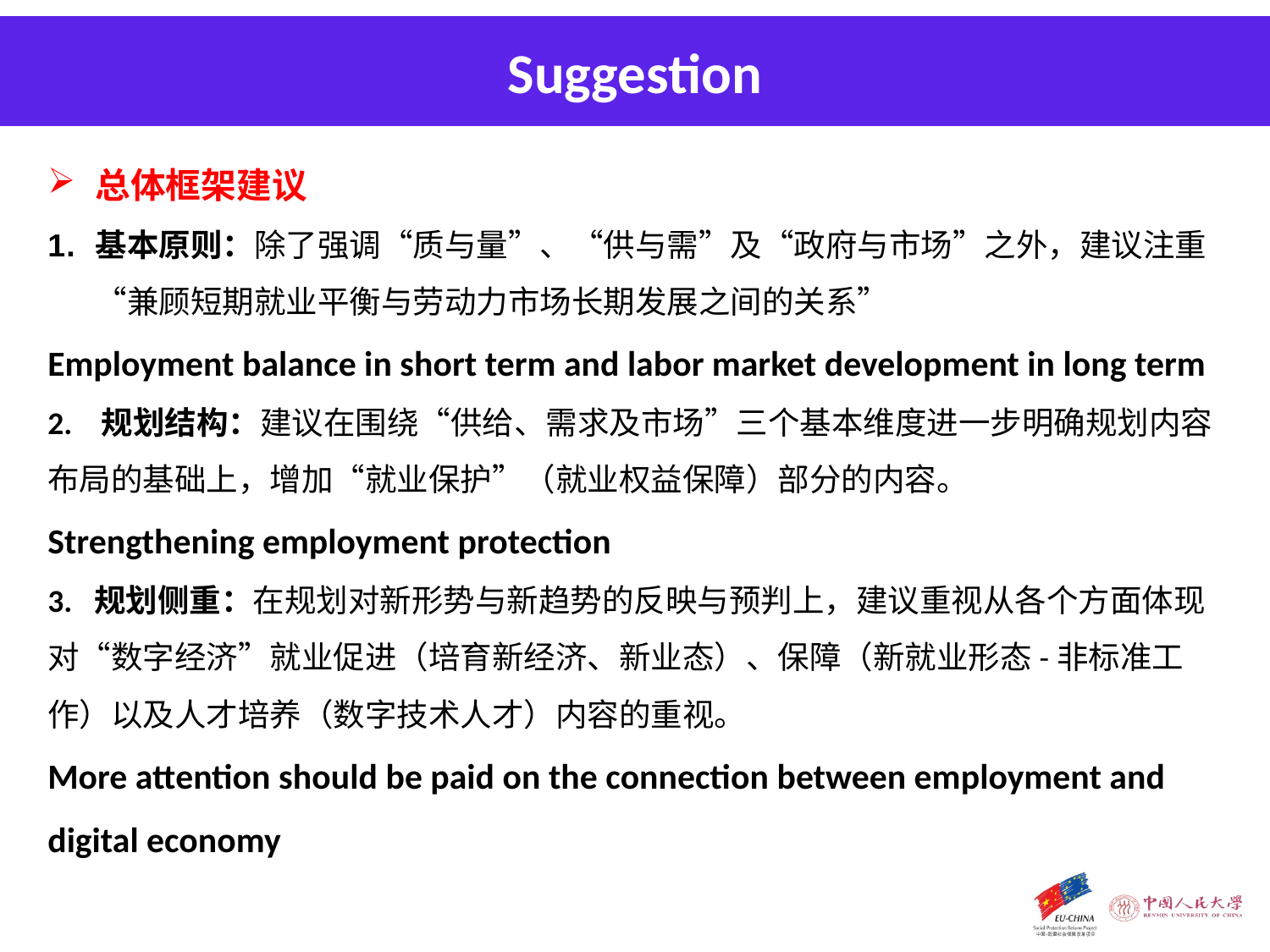

Suggestion
总体框架建议
基本原则：除了强调“质与量”、“供与需”及“政府与市场”之外，建议注重“兼顾短期就业平衡与劳动力市场长期发展之间的关系”
Employment balance in short term and labor market development in long term
2.   规划结构：建议在围绕“供给、需求及市场”三个基本维度进一步明确规划内容布局的基础上，增加“就业保护”（就业权益保障）部分的内容。
Strengthening employment protection
3.  规划侧重：在规划对新形势与新趋势的反映与预判上，建议重视从各个方面体现对“数字经济”就业促进（培育新经济、新业态）、保障（新就业形态-非标准工作）以及人才培养（数字技术人才）内容的重视。
More attention should be paid on the connection between employment and digital economy